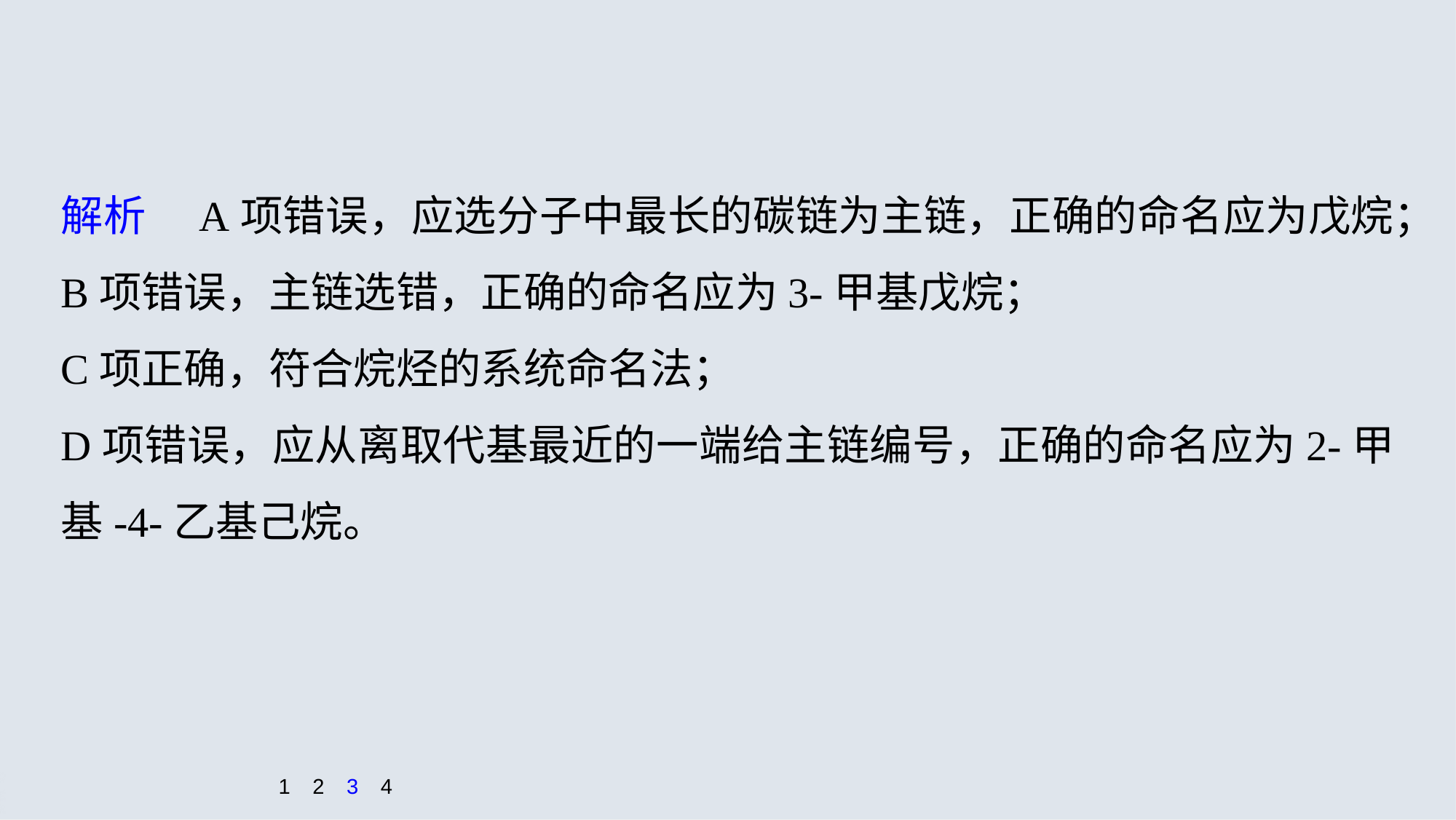

解析　A项错误，应选分子中最长的碳链为主链，正确的命名应为戊烷；
B项错误，主链选错，正确的命名应为3-甲基戊烷；
C项正确，符合烷烃的系统命名法；
D项错误，应从离取代基最近的一端给主链编号，正确的命名应为2-甲基-4-乙基己烷。
1
2
3
4